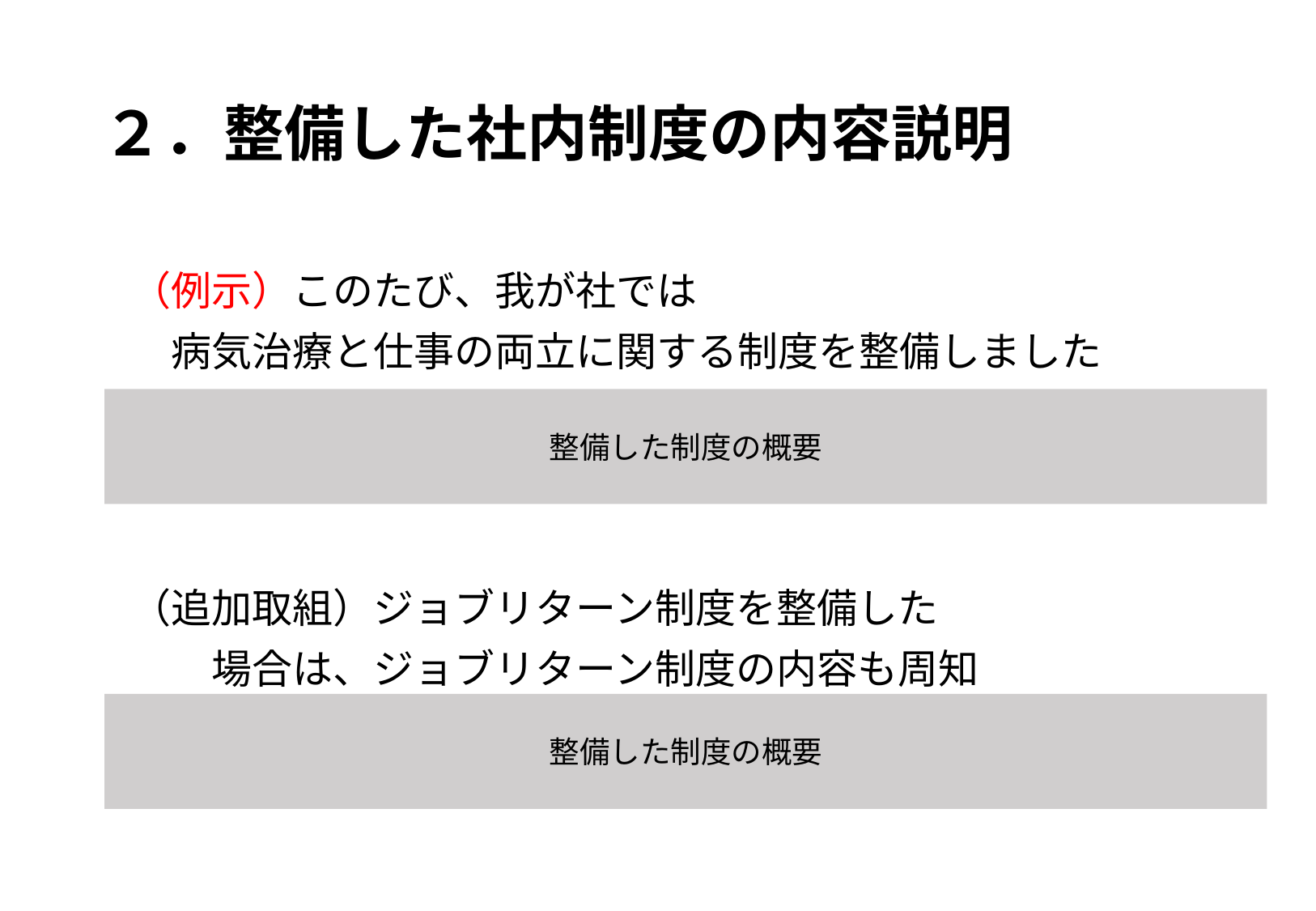

# ２．整備した社内制度の内容説明

（例示）このたび、我が社では
　病気治療と仕事の両立に関する制度を整備しました

（追加取組）ジョブリターン制度を整備した
　　場合は、ジョブリターン制度の内容も周知
整備した制度の概要
整備した制度の概要